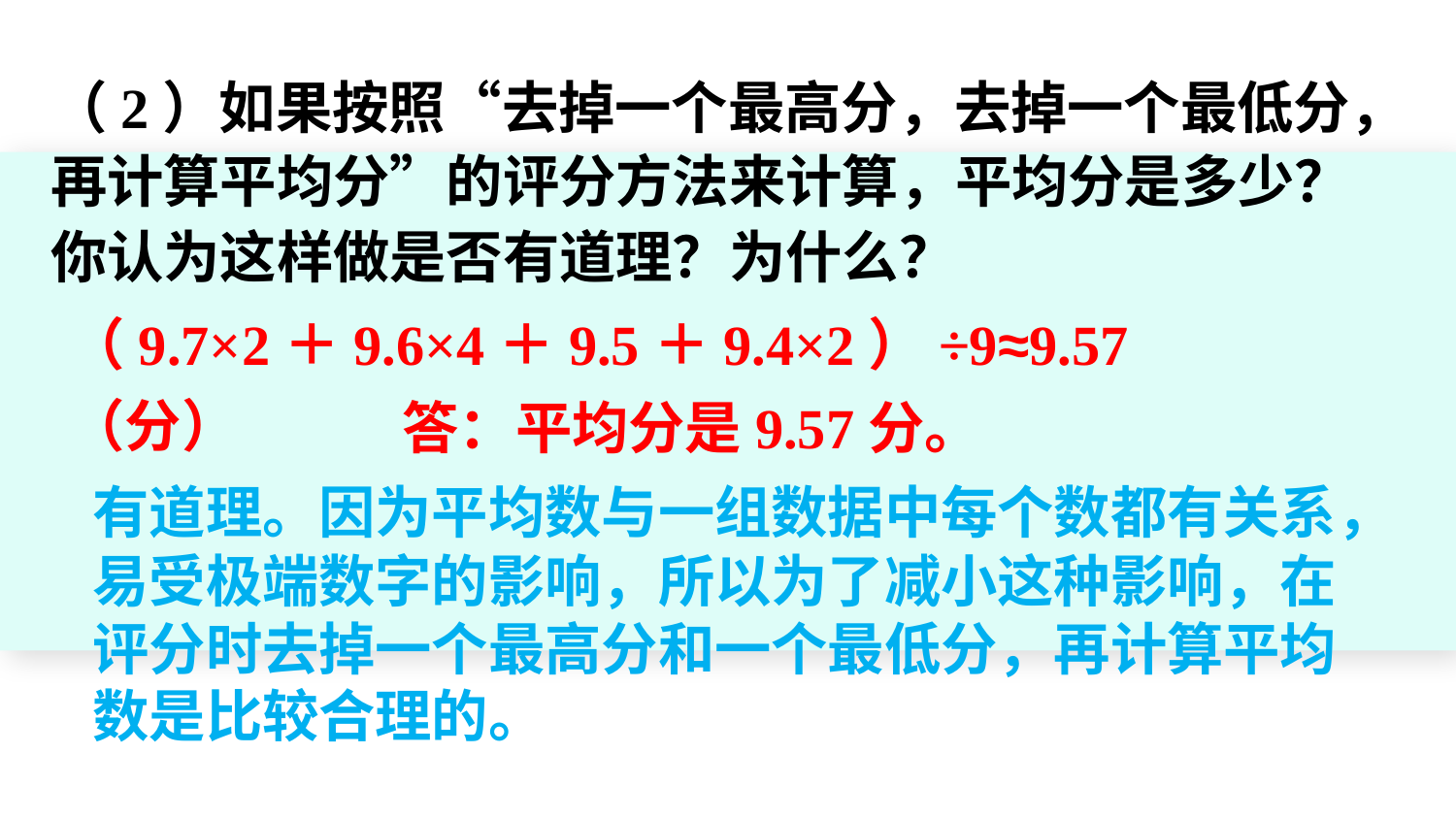

（2）如果按照“去掉一个最高分，去掉一个最低分，再计算平均分”的评分方法来计算，平均分是多少？你认为这样做是否有道理？为什么？
（9.7×2＋9.6×4＋9.5＋9.4×2）÷9≈9.57（分）
答：平均分是9.57分。
有道理。因为平均数与一组数据中每个数都有关系，易受极端数字的影响，所以为了减小这种影响，在评分时去掉一个最高分和一个最低分，再计算平均数是比较合理的。